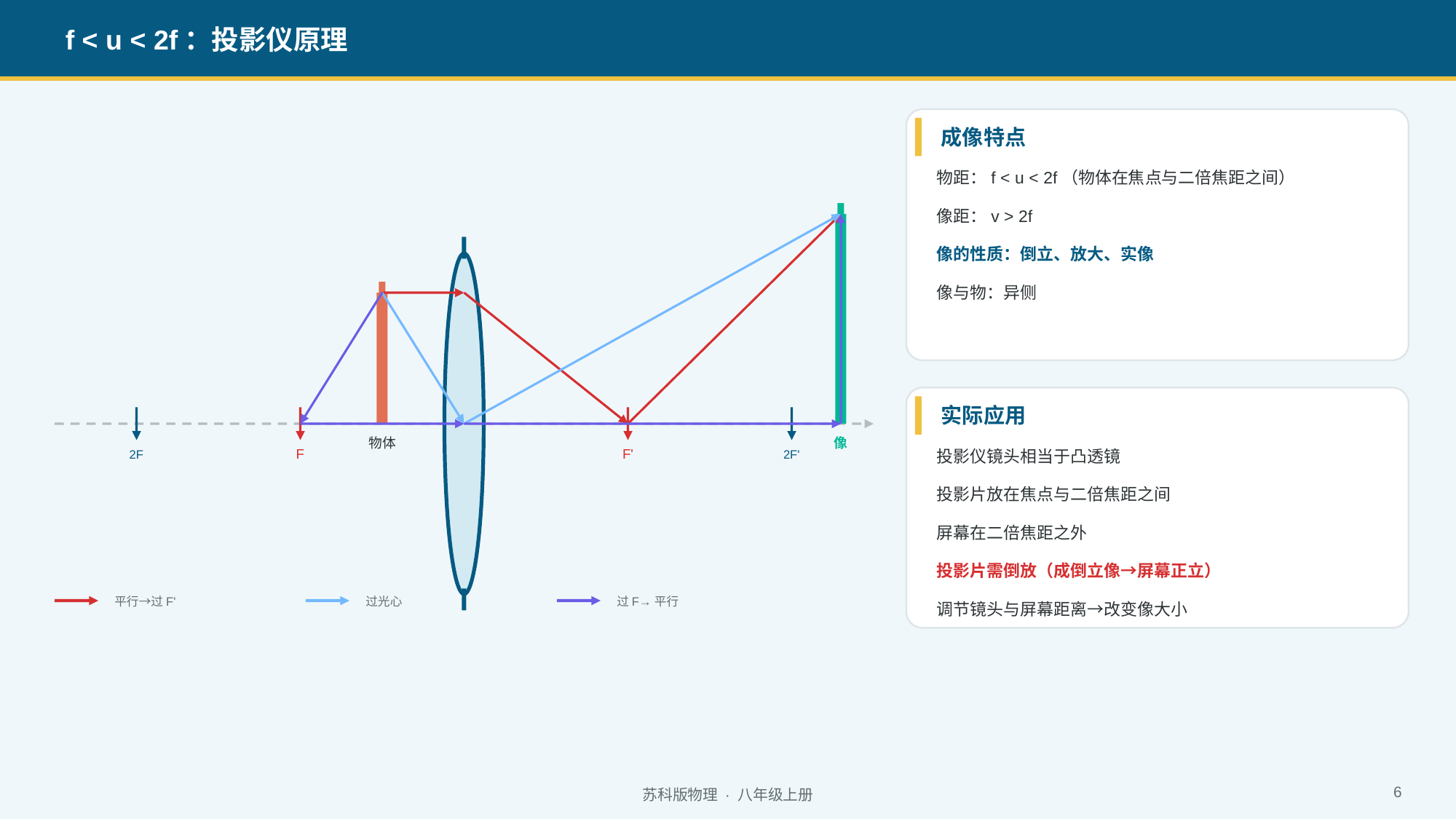

f < u < 2f：投影仪原理

成像特点

物距：f < u < 2f（物体在焦点与二倍焦距之间）
像距：v > 2f

像的性质：倒立、放大、实像

像与物：异侧

实际应用

物体
像
投影仪镜头相当于凸透镜
2F
F
F'
2F'
投影片放在焦点与二倍焦距之间
屏幕在二倍焦距之外
投影片需倒放（成倒立像→屏幕正立）
平行→过F'
过光心
过F→平行

调节镜头与屏幕距离→改变像大小

苏科版物理 · 八年级上册
6